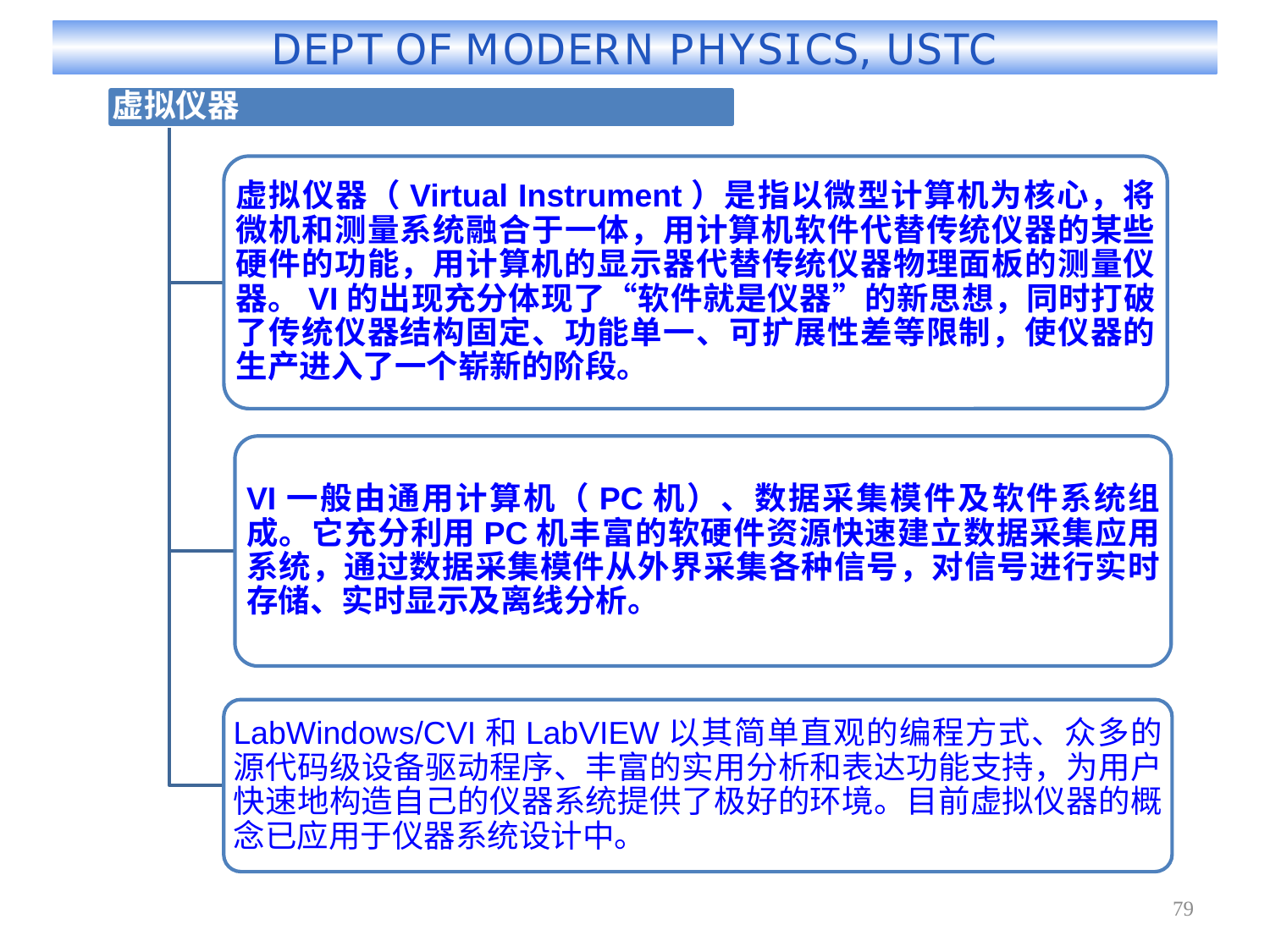

# 虚拟仪器
虚拟仪器
虚拟仪器（Virtual Instrument）是指以微型计算机为核心，将微机和测量系统融合于一体，用计算机软件代替传统仪器的某些硬件的功能，用计算机的显示器代替传统仪器物理面板的测量仪器。VI的出现充分体现了“软件就是仪器”的新思想，同时打破了传统仪器结构固定、功能单一、可扩展性差等限制，使仪器的生产进入了一个崭新的阶段。
VI一般由通用计算机（PC机）、数据采集模件及软件系统组成。它充分利用PC机丰富的软硬件资源快速建立数据采集应用系统，通过数据采集模件从外界采集各种信号，对信号进行实时存储、实时显示及离线分析。
LabWindows/CVI和LabVIEW以其简单直观的编程方式、众多的源代码级设备驱动程序、丰富的实用分析和表达功能支持，为用户快速地构造自己的仪器系统提供了极好的环境。目前虚拟仪器的概念已应用于仪器系统设计中。
79